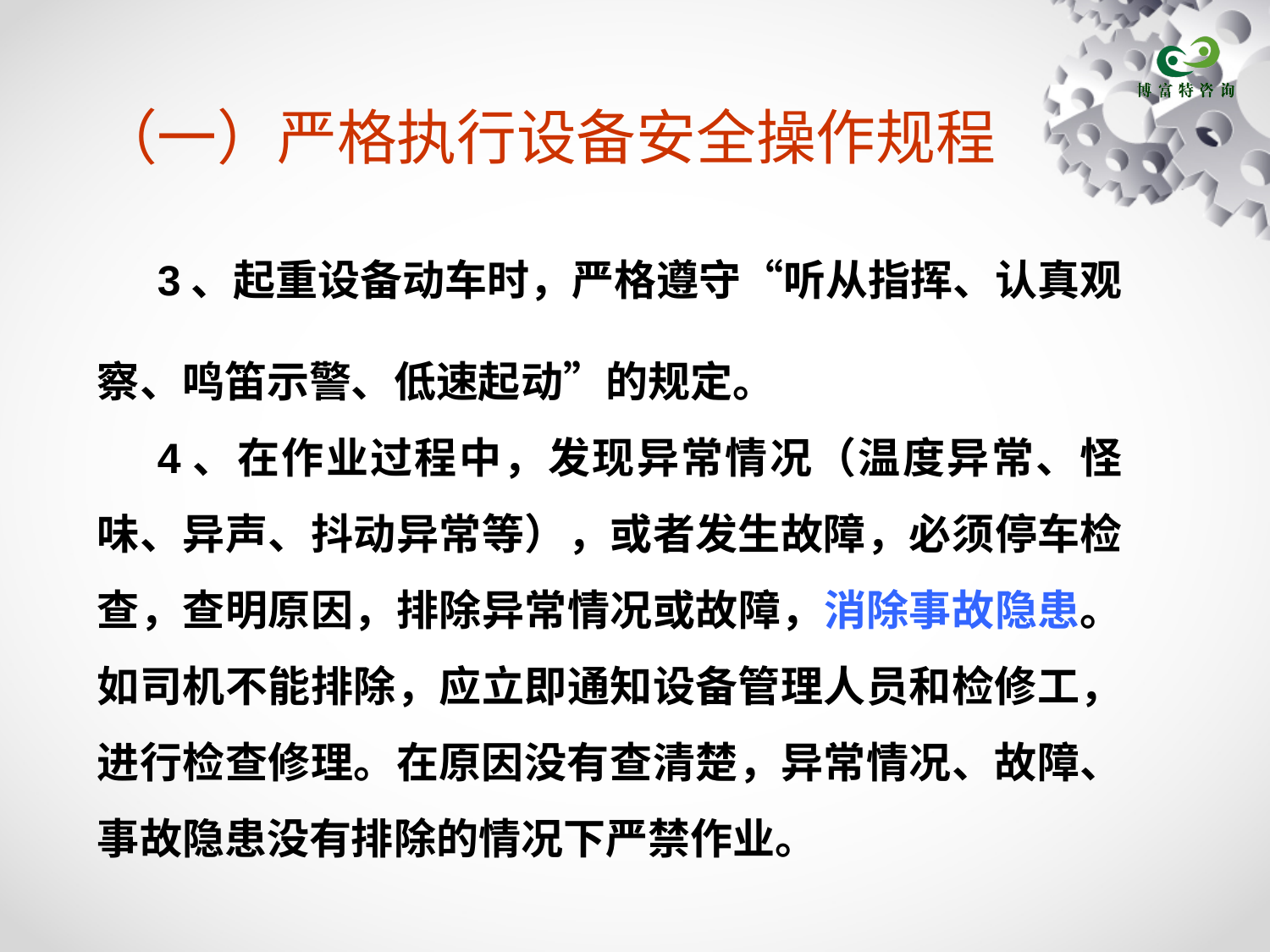

# （一）严格执行设备安全操作规程
3、起重设备动车时，严格遵守“听从指挥、认真观察、鸣笛示警、低速起动”的规定。
4、在作业过程中，发现异常情况（温度异常、怪味、异声、抖动异常等），或者发生故障，必须停车检查，查明原因，排除异常情况或故障，消除事故隐患。如司机不能排除，应立即通知设备管理人员和检修工，进行检查修理。在原因没有查清楚，异常情况、故障、事故隐患没有排除的情况下严禁作业。